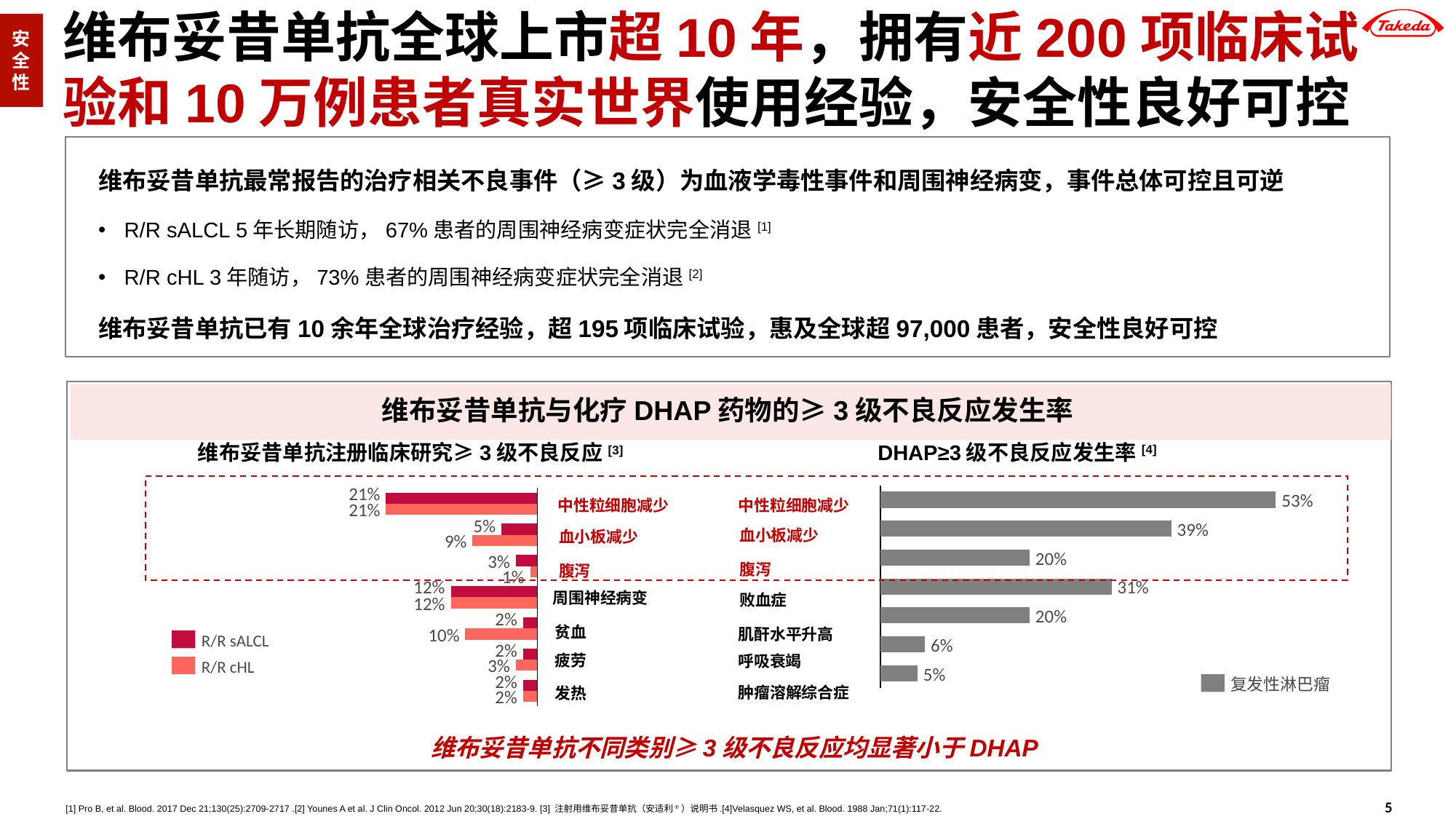

安全性

# 维布妥昔单抗全球上市超10年，拥有近200项临床试验和10万例患者真实世界使用经验，安全性良好可控

维布妥昔单抗最常报告的治疗相关不良事件（≥3级）为血液学毒性事件和周围神经病变，事件总体可控且可逆
R/R sALCL 5年长期随访，67%患者的周围神经病变症状完全消退[1]
R/R cHL 3年随访，73%患者的周围神经病变症状完全消退[2]
维布妥昔单抗已有10余年全球治疗经验，超195项临床试验，惠及全球超97,000患者，安全性良好可控

维布妥昔单抗与化疗DHAP药物的≥3级不良反应发生率

DHAP≥3级不良反应发生率[4]
维布妥昔单抗注册临床研究≥3级不良反应[3]

### Chart

| Category |  |
|---|---|

### Chart

| Category |  |  |
|---|---|---|
21%
53%
中性粒细胞减少
中性粒细胞减少
21%
5%
39%
血小板减少
血小板减少
9%
20%
3%
腹泻
腹泻
1%
12%
31%
周围神经病变
败血症
12%
20%
2%
贫血
肌酐水平升高
10%
R/R sALCL

6%
2%
疲劳
呼吸衰竭
3%
R/R cHL

5%
2%
复发性淋巴瘤

肿瘤溶解综合症
发热
2%
维布妥昔单抗不同类别≥3级不良反应均显著小于DHAP
[1] Pro B, et al. Blood. 2017 Dec 21;130(25):2709-2717 .[2] Younes A et al. J Clin Oncol. 2012 Jun 20;30(18):2183-9. [3] 注射用维布妥昔单抗（安适利®）说明书.[4]Velasquez WS, et al. Blood. 1988 Jan;71(1):117-22.